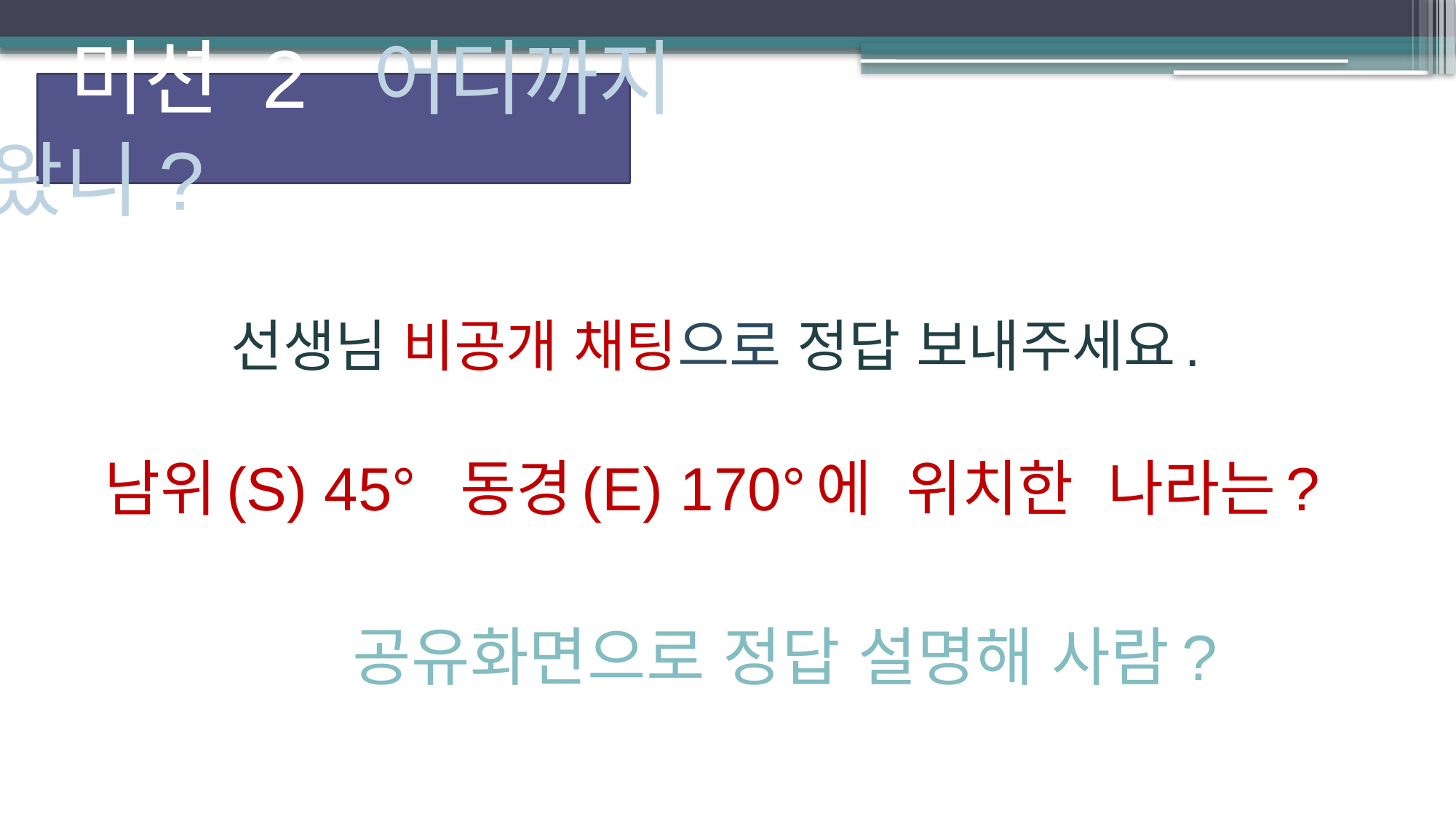

# 미션 2  어디까지 왔니?

선생님 비공개 채팅으로 정답 보내주세요.
 남위(S) 45°  동경(E) 170°에  위치한  나라는?
  공유화면으로 정답 설명해 사람?